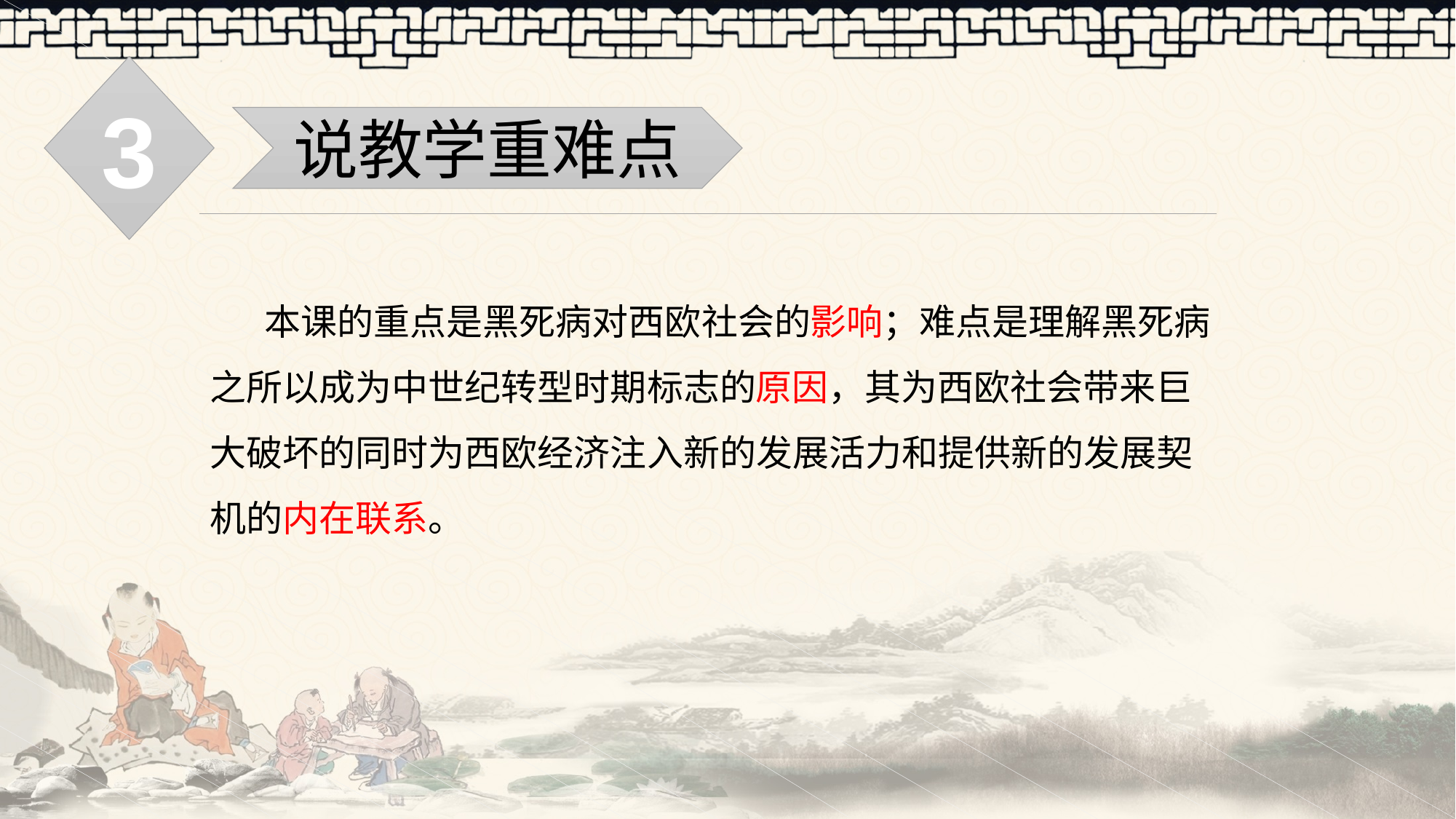

3
说教学重难点
本课的重点是黑死病对西欧社会的影响；难点是理解黑死病之所以成为中世纪转型时期标志的原因，其为西欧社会带来巨大破坏的同时为西欧经济注入新的发展活力和提供新的发展契机的内在联系。